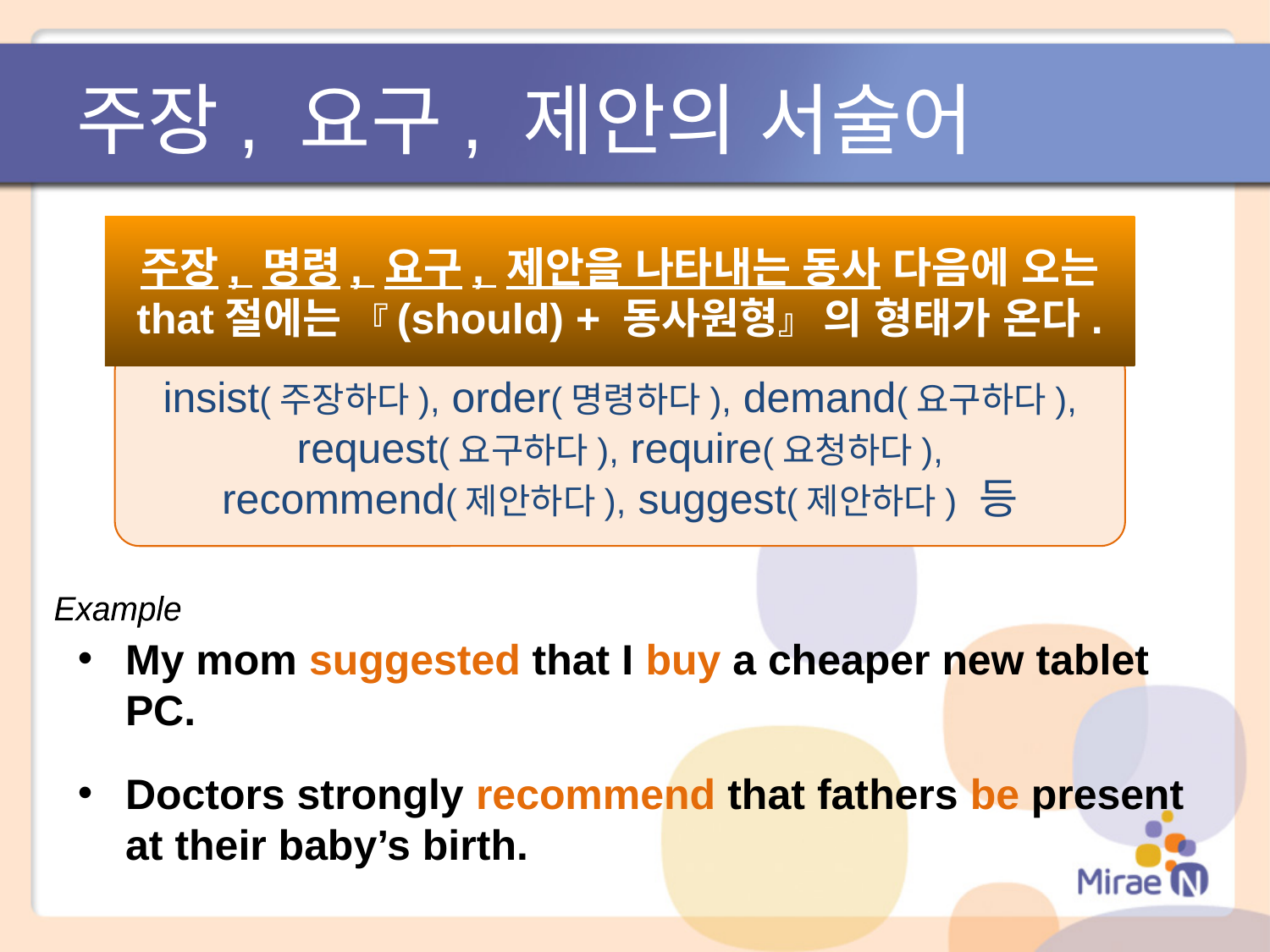

# 주장, 요구, 제안의 서술어
주장, 명령, 요구, 제안을 나타내는 동사 다음에 오는 that절에는 『(should) + 동사원형』 의 형태가 온다.
insist(주장하다), order(명령하다), demand(요구하다), request(요구하다), require(요청하다),
recommend(제안하다), suggest(제안하다) 등
Example
My mom suggested that I buy a cheaper new tablet PC.

Doctors strongly recommend that fathers be present at their baby’s birth.